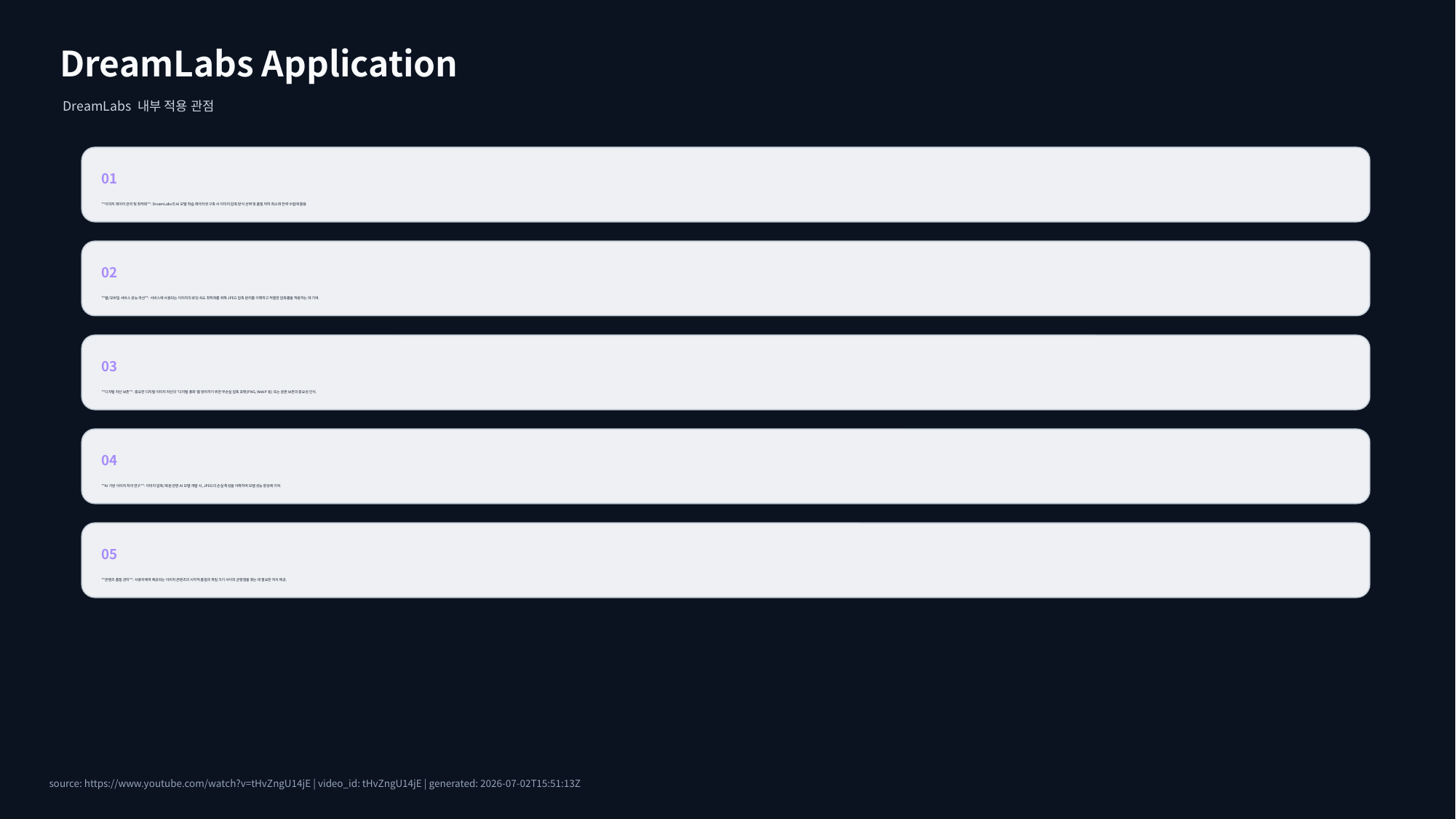

DreamLabs Application
DreamLabs 내부 적용 관점

01
**이미지 데이터 관리 및 최적화**: DreamLabs의 AI 모델 학습 데이터셋 구축 시 이미지 압축 방식 선택 및 품질 저하 최소화 전략 수립에 활용.

02
**웹/모바일 서비스 성능 개선**: 서비스에 사용되는 이미지의 로딩 속도 최적화를 위해 JPEG 압축 원리를 이해하고 적절한 압축률을 적용하는 데 기여.

03
**디지털 자산 보존**: 중요한 디지털 이미지 자산의 '디지털 풍화'를 방지하기 위한 무손실 압축 포맷(PNG, WebP 등) 또는 원본 보존의 중요성 인식.

04
**AI 기반 이미지 처리 연구**: 이미지 압축/복원 관련 AI 모델 개발 시, JPEG의 손실 특성을 이해하여 모델 성능 향상에 기여.

05
**콘텐츠 품질 관리**: 사용자에게 제공되는 이미지 콘텐츠의 시각적 품질과 파일 크기 사이의 균형점을 찾는 데 필요한 지식 제공.
source: https://www.youtube.com/watch?v=tHvZngU14jE | video_id: tHvZngU14jE | generated: 2026-07-02T15:51:13Z